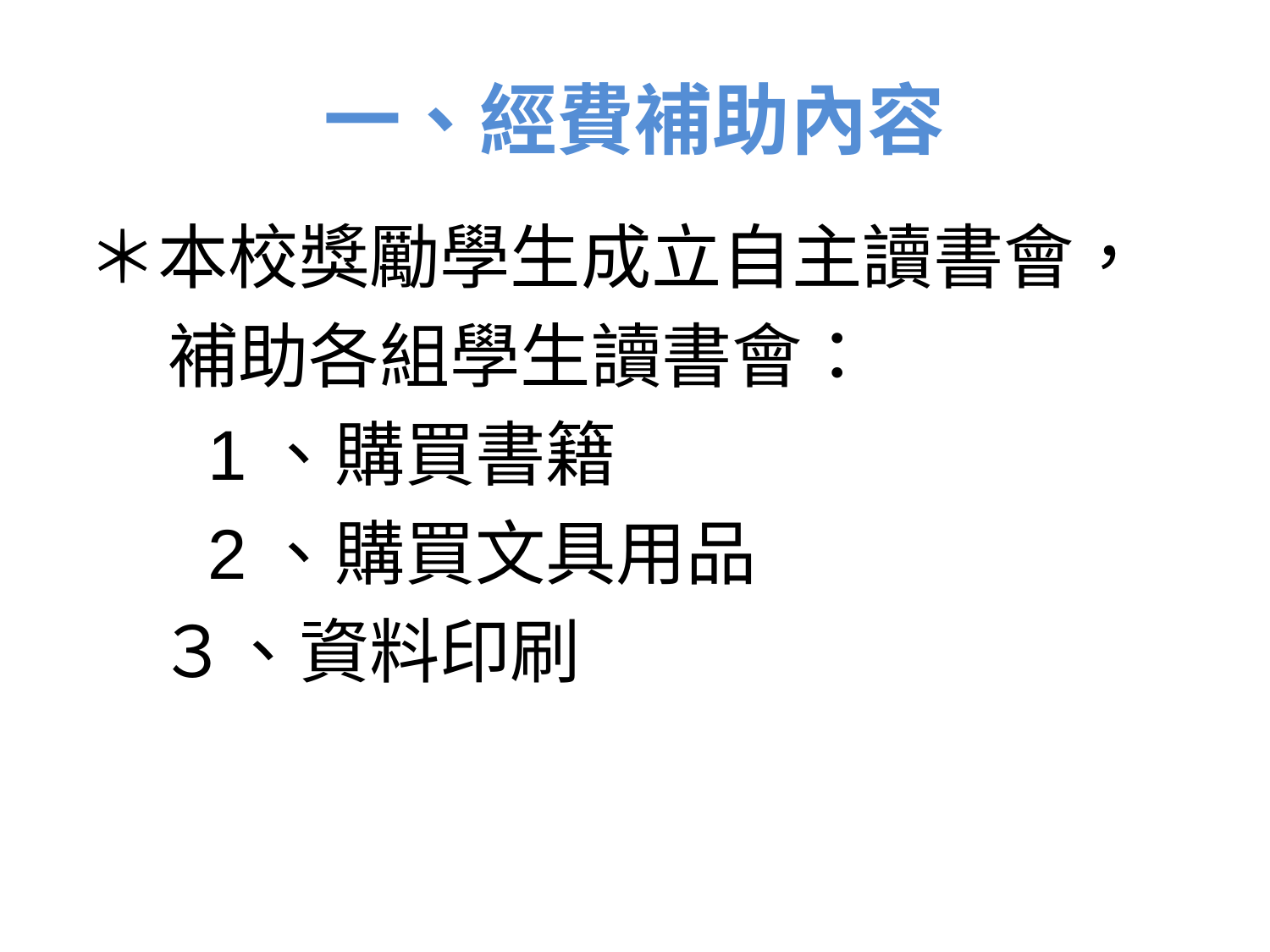

# 一、經費補助內容
＊本校獎勵學生成立自主讀書會，
    補助各組學生讀書會：
 　1、購買書籍
 　2、購買文具用品
　３、資料印刷